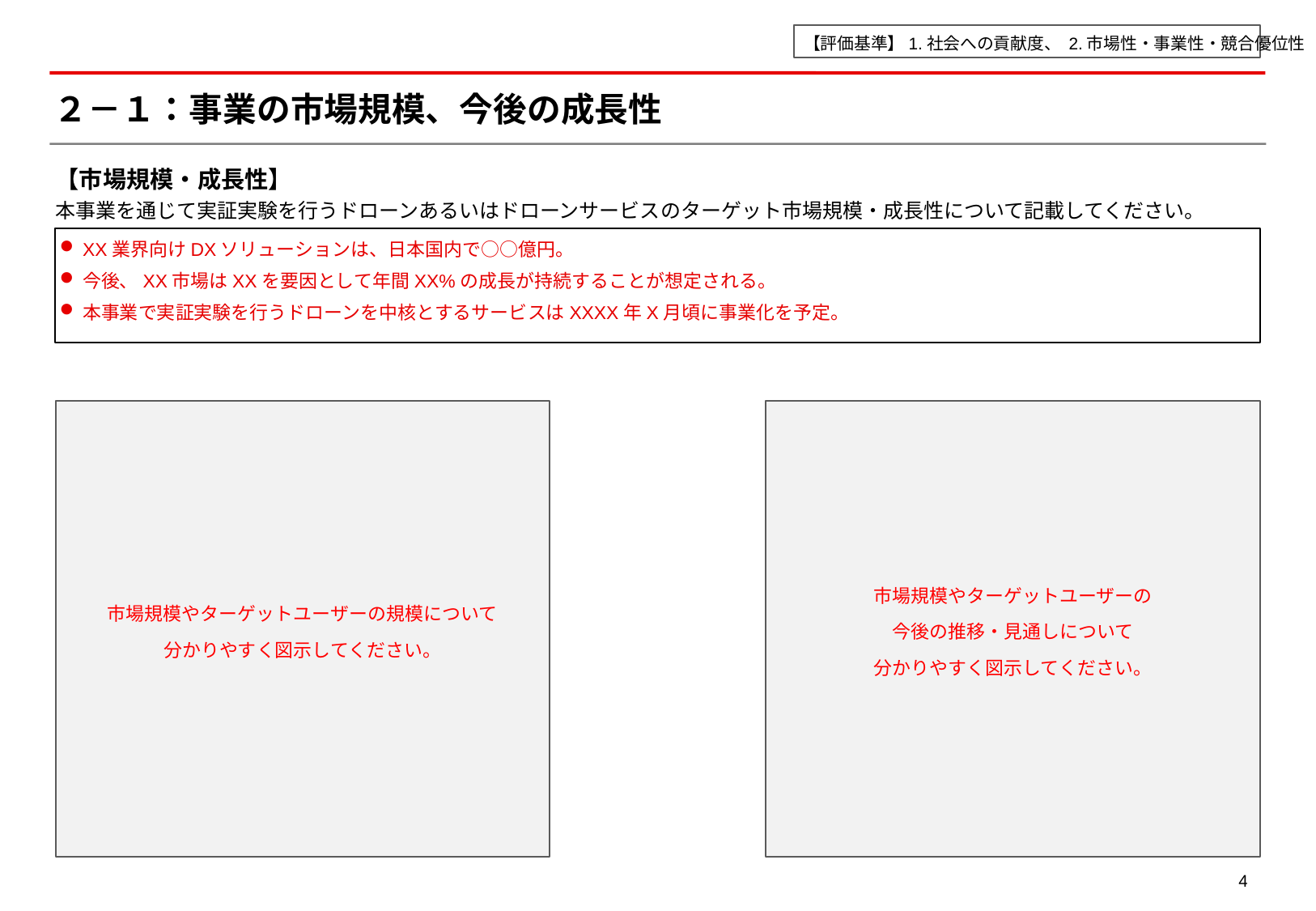

【評価基準】1.社会への貢献度、 2.市場性・事業性・競合優位性
# ２－１：事業の市場規模、今後の成長性
【市場規模・成長性】
本事業を通じて実証実験を行うドローンあるいはドローンサービスのターゲット市場規模・成長性について記載してください。
XX業界向けDXソリューションは、日本国内で○○億円。
今後、XX市場はXXを要因として年間XX%の成長が持続することが想定される。
本事業で実証実験を行うドローンを中核とするサービスはXXXX年X月頃に事業化を予定。
市場規模やターゲットユーザーの規模について
分かりやすく図示してください。
市場規模やターゲットユーザーの
今後の推移・見通しについて
分かりやすく図示してください。